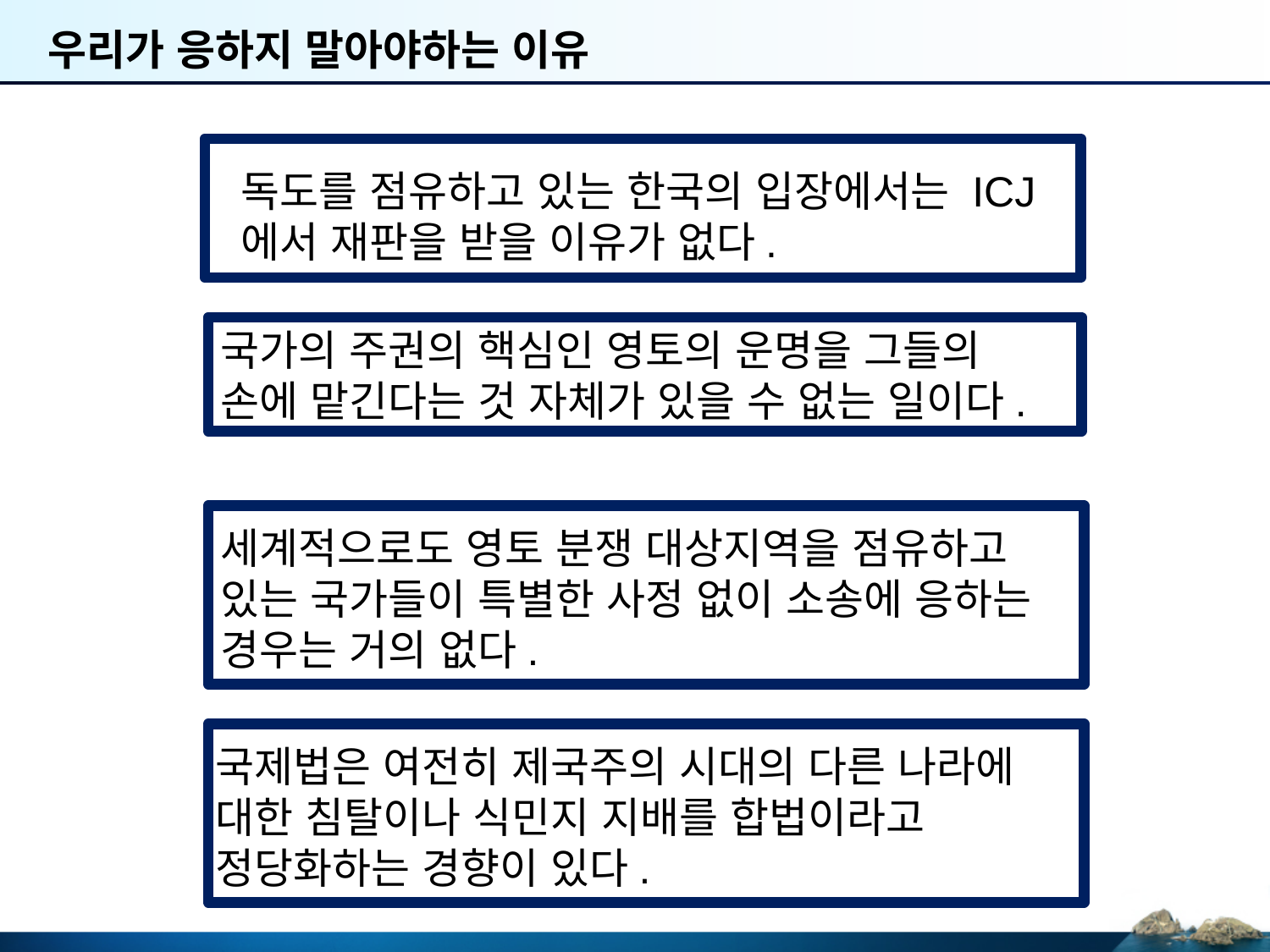

# 우리가 응하지 말아야하는 이유

독도를 점유하고 있는 한국의 입장에서는 ICJ에서 재판을 받을 이유가 없다.

국가의 주권의 핵심인 영토의 운명을 그들의 손에 맡긴다는 것 자체가 있을 수 없는 일이다.

세계적으로도 영토 분쟁 대상지역을 점유하고 있는 국가들이 특별한 사정 없이 소송에 응하는 경우는 거의 없다.

국제법은 여전히 제국주의 시대의 다른 나라에 대한 침탈이나 식민지 지배를 합법이라고 정당화하는 경향이 있다.